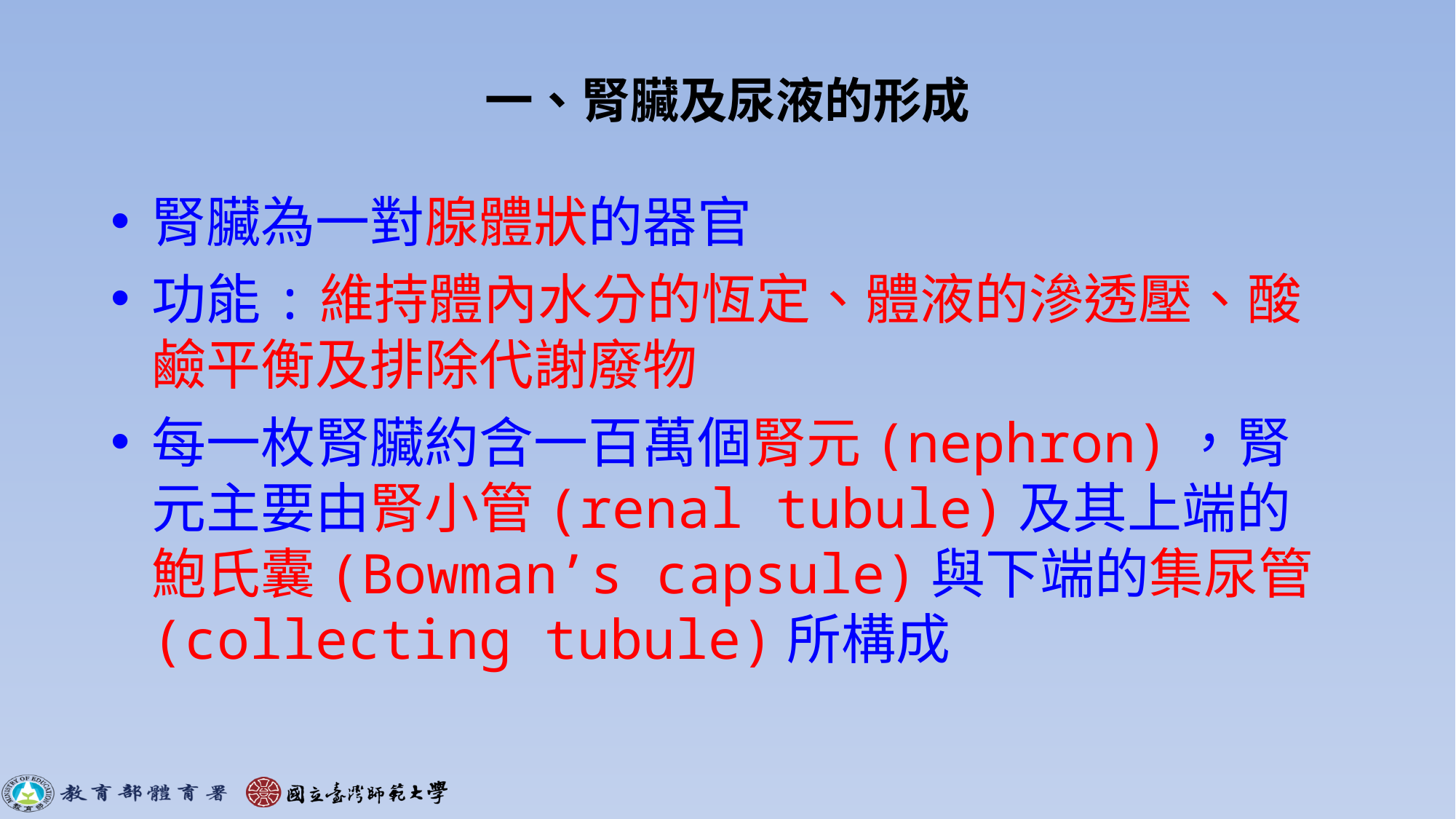

# 一、腎臟及尿液的形成
腎臟為一對腺體狀的器官
功能:維持體內水分的恆定、體液的滲透壓、酸鹼平衡及排除代謝廢物
每一枚腎臟約含一百萬個腎元(nephron)，腎元主要由腎小管(renal tubule)及其上端的鮑氏囊(Bowman’s capsule)與下端的集尿管(collecting tubule)所構成